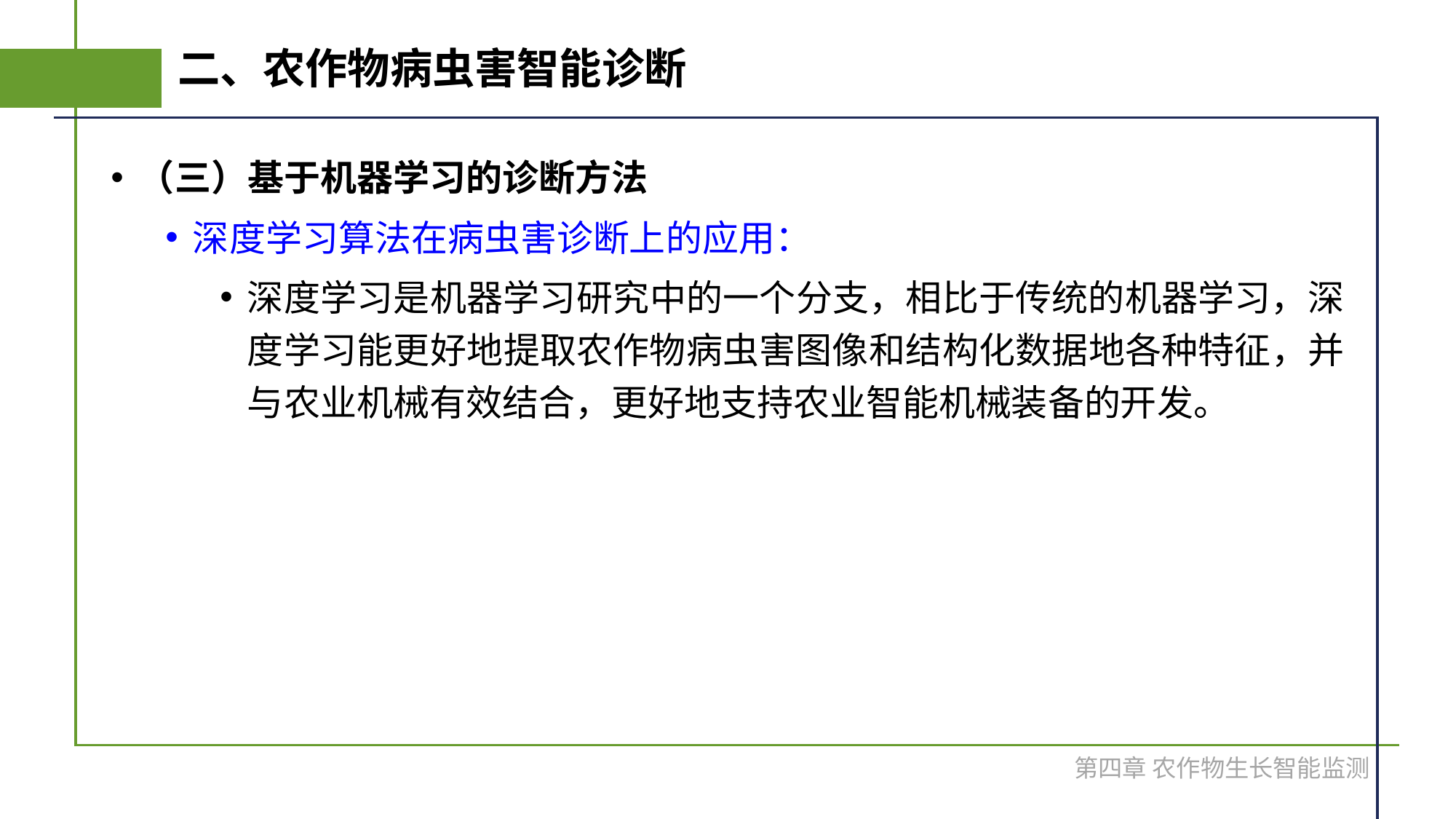

# 二、农作物病虫害智能诊断
（三）基于机器学习的诊断方法
深度学习算法在病虫害诊断上的应用：
深度学习是机器学习研究中的一个分支，相比于传统的机器学习，深度学习能更好地提取农作物病虫害图像和结构化数据地各种特征，并与农业机械有效结合，更好地支持农业智能机械装备的开发。
第四章 农作物生长智能监测